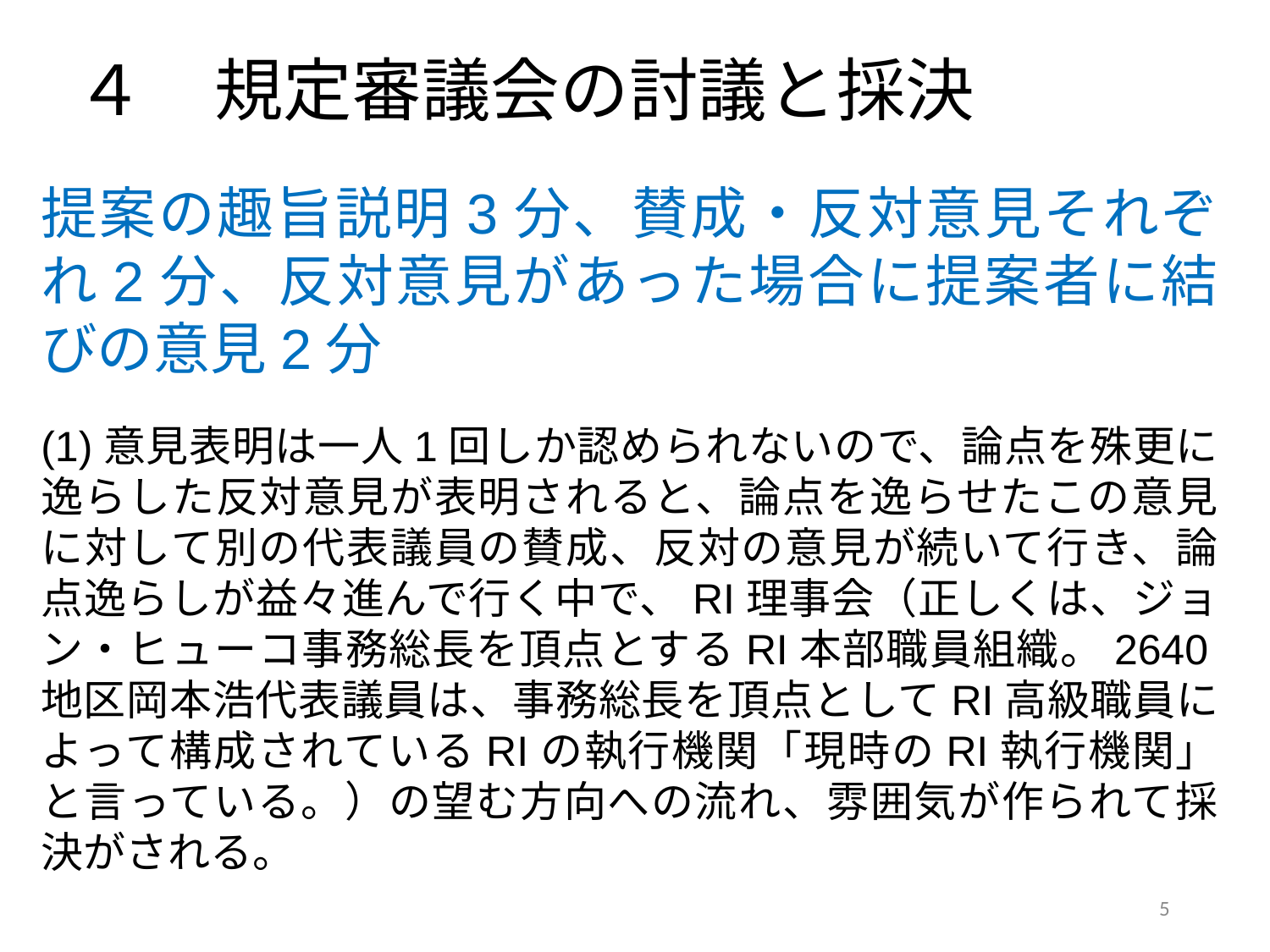

４　規定審議会の討議と採決

提案の趣旨説明3分、賛成・反対意見それぞれ2分、反対意見があった場合に提案者に結びの意見2分

(1)意見表明は一人1回しか認められないので、論点を殊更に逸らした反対意見が表明されると、論点を逸らせたこの意見に対して別の代表議員の賛成、反対の意見が続いて行き、論点逸らしが益々進んで行く中で、RI理事会（正しくは、ジョン・ヒューコ事務総長を頂点とするRI本部職員組織。2640地区岡本浩代表議員は、事務総長を頂点としてRI高級職員によって構成されているRIの執行機関「現時のRI執行機関」と言っている。）の望む方向への流れ、雰囲気が作られて採決がされる。
5